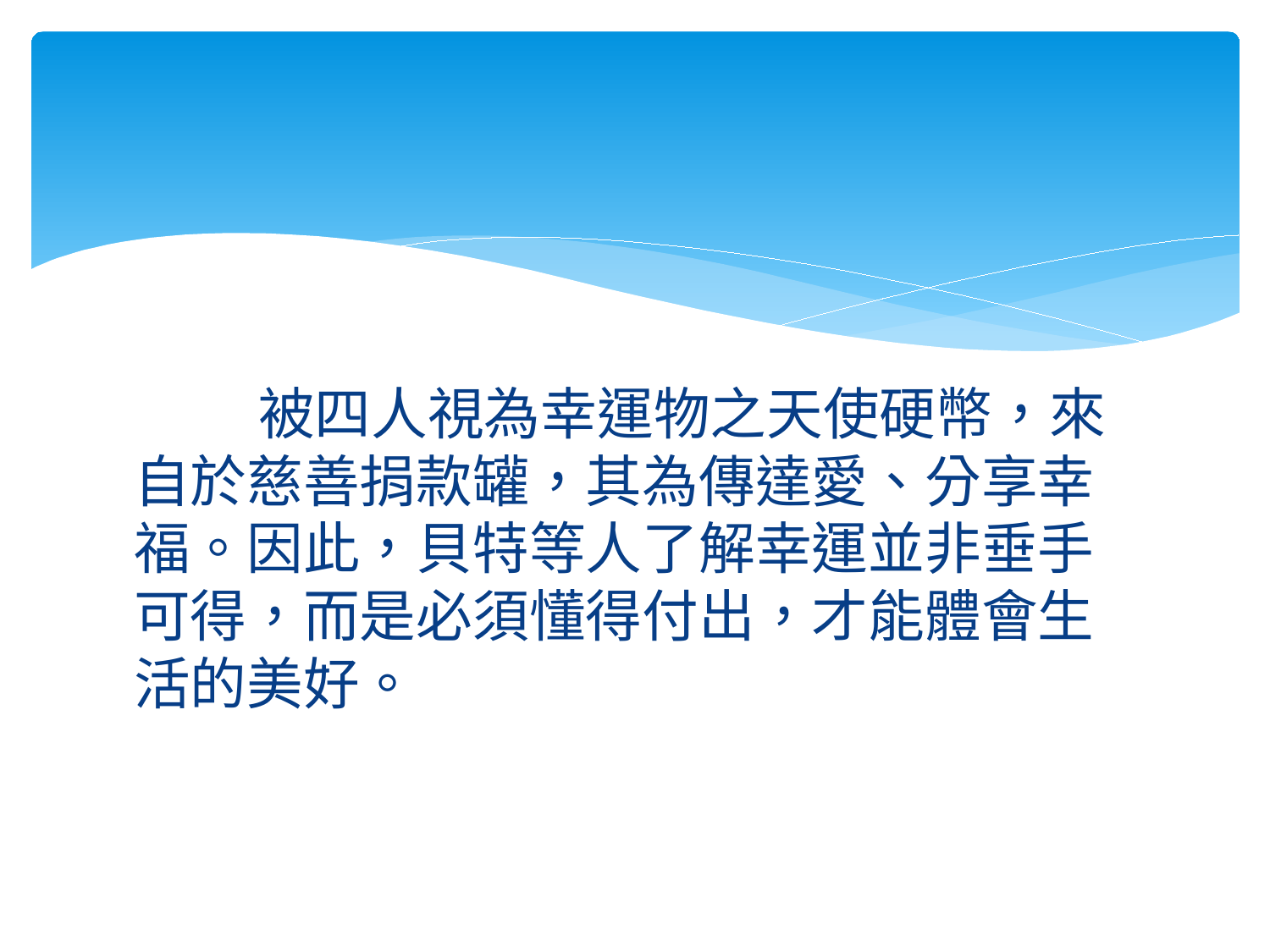

#
            被四人視為幸運物之天使硬幣，來自於慈善捐款罐，其為傳達愛、分享幸福。因此，貝特等人了解幸運並非垂手可得，而是必須懂得付出，才能體會生活的美好。